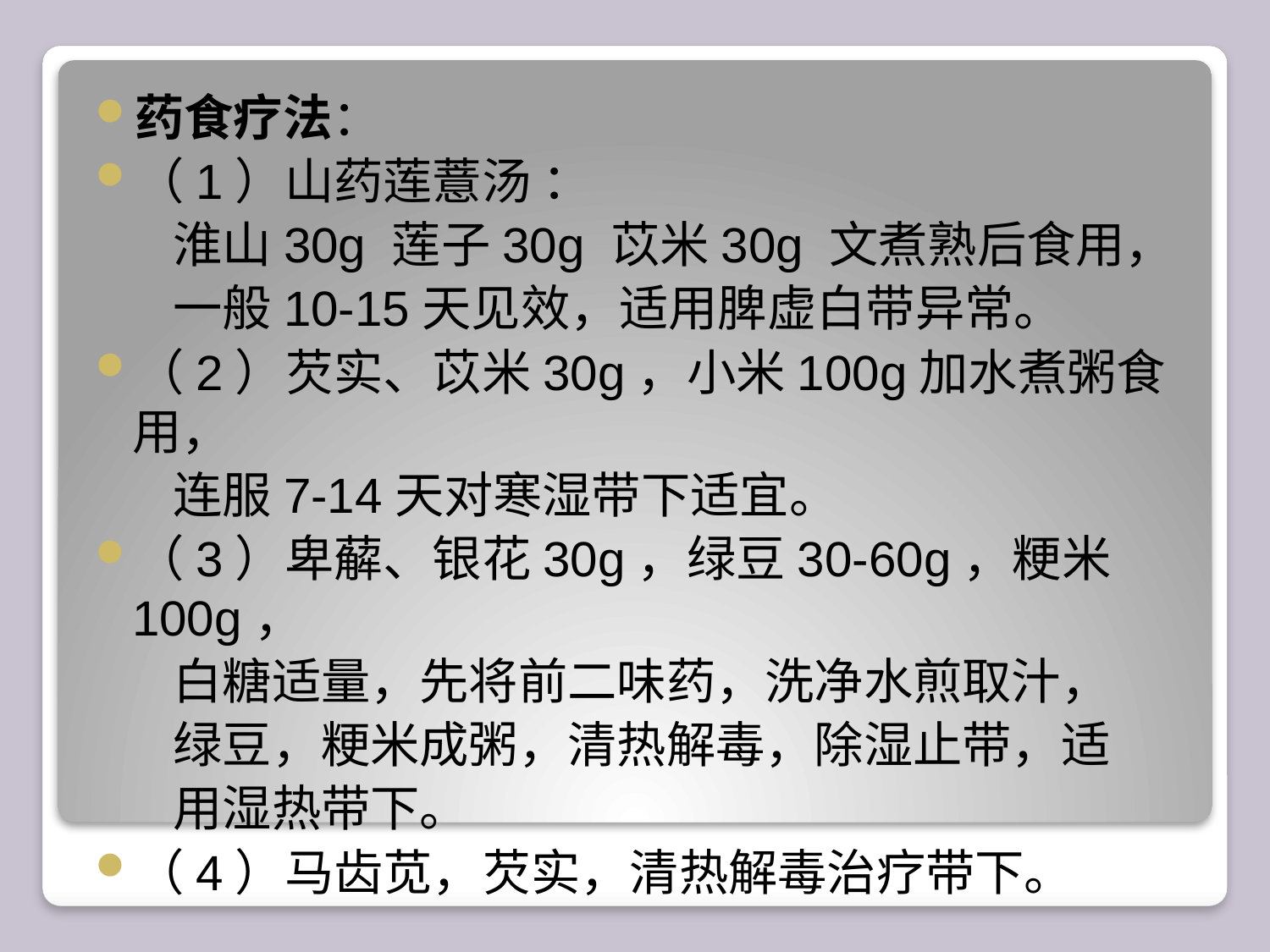

药食疗法：
（1）山药莲薏汤 ：
      淮山30g 莲子30g 苡米30g 文煮熟后食用，
      一般10-15天见效，适用脾虚白带异常。
（2）芡实、苡米30g，小米100g加水煮粥食用，
      连服7-14天对寒湿带下适宜。
（3）卑薢、银花30g，绿豆30-60g，粳米100g，
      白糖适量，先将前二味药，洗净水煎取汁，
      绿豆，粳米成粥，清热解毒，除湿止带，适
      用湿热带下。
（4）马齿苋，芡实，清热解毒治疗带下。